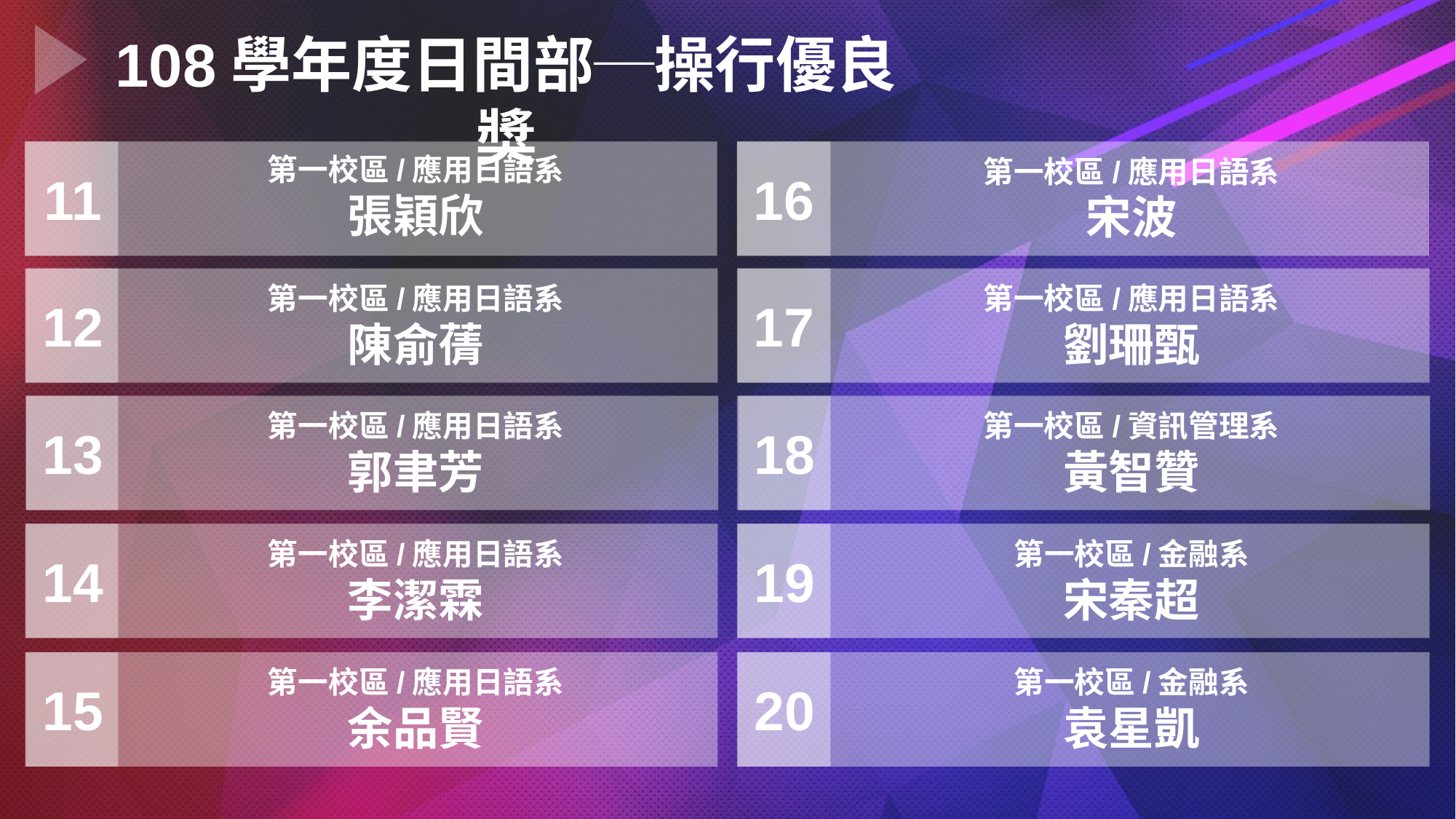

108學年度日間部─操行優良獎

第一校區/應用日語系
張穎欣
第一校區/應用日語系
宋波
16
11

第一校區/應用日語系
陳俞蒨
第一校區/應用日語系
劉珊甄
17
12

第一校區/應用日語系
郭聿芳
第一校區/資訊管理系
黃智贊
13
18

第一校區/應用日語系
李潔霖
第一校區/金融系
宋秦超
19
14

第一校區/金融系
袁星凱
第一校區/應用日語系
余品賢
15
20